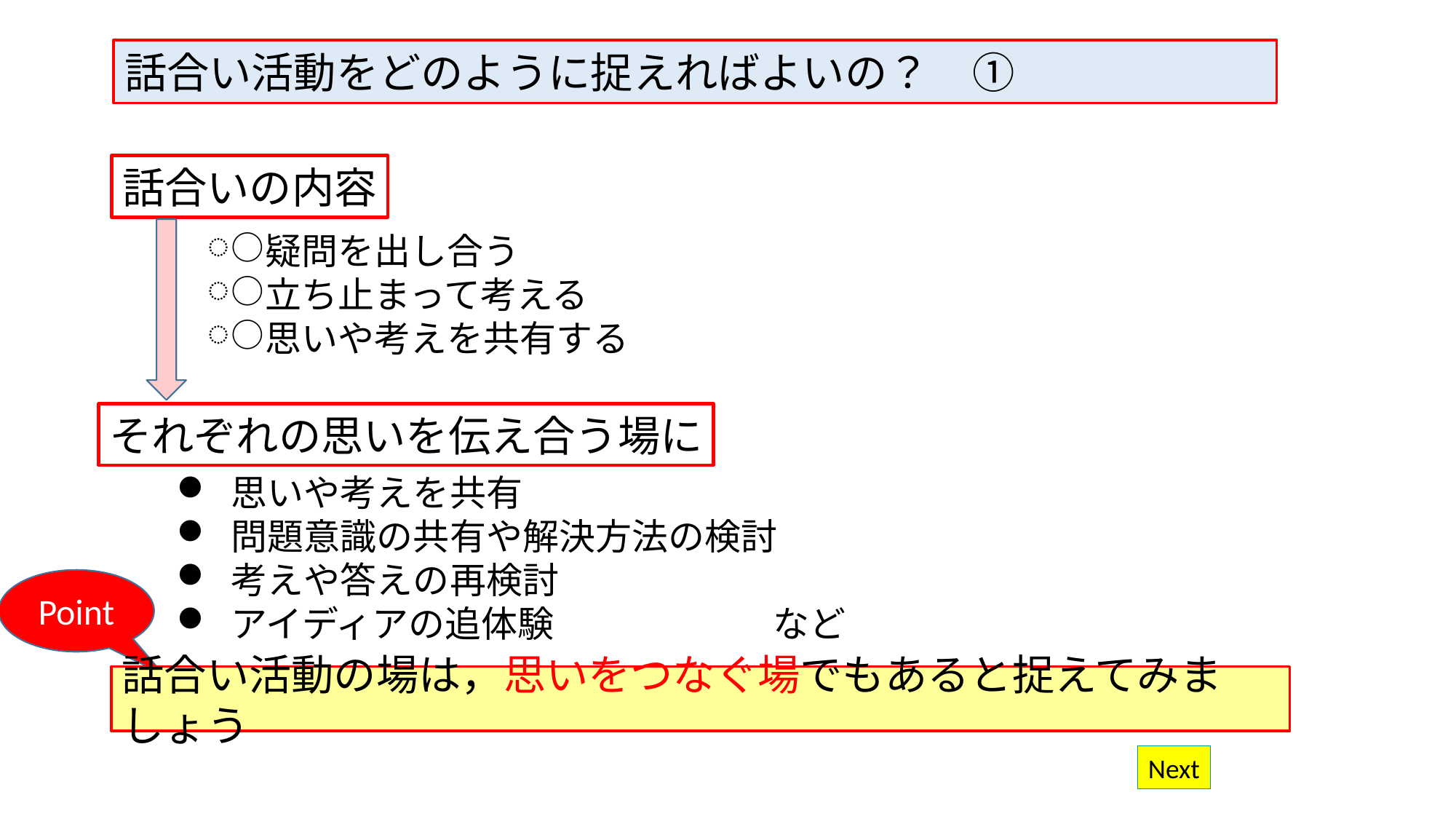

話合い活動をどのように捉えればよいの？　①
話合いの内容

疑問を出し合う
立ち止まって考える
思いや考えを共有する
それぞれの思いを伝え合う場に
思いや考えを共有
問題意識の共有や解決方法の検討
考えや答えの再検討
アイディアの追体験　　　　　　など
Point
話合い活動の場は，思いをつなぐ場でもあると捉えてみましょう
Next